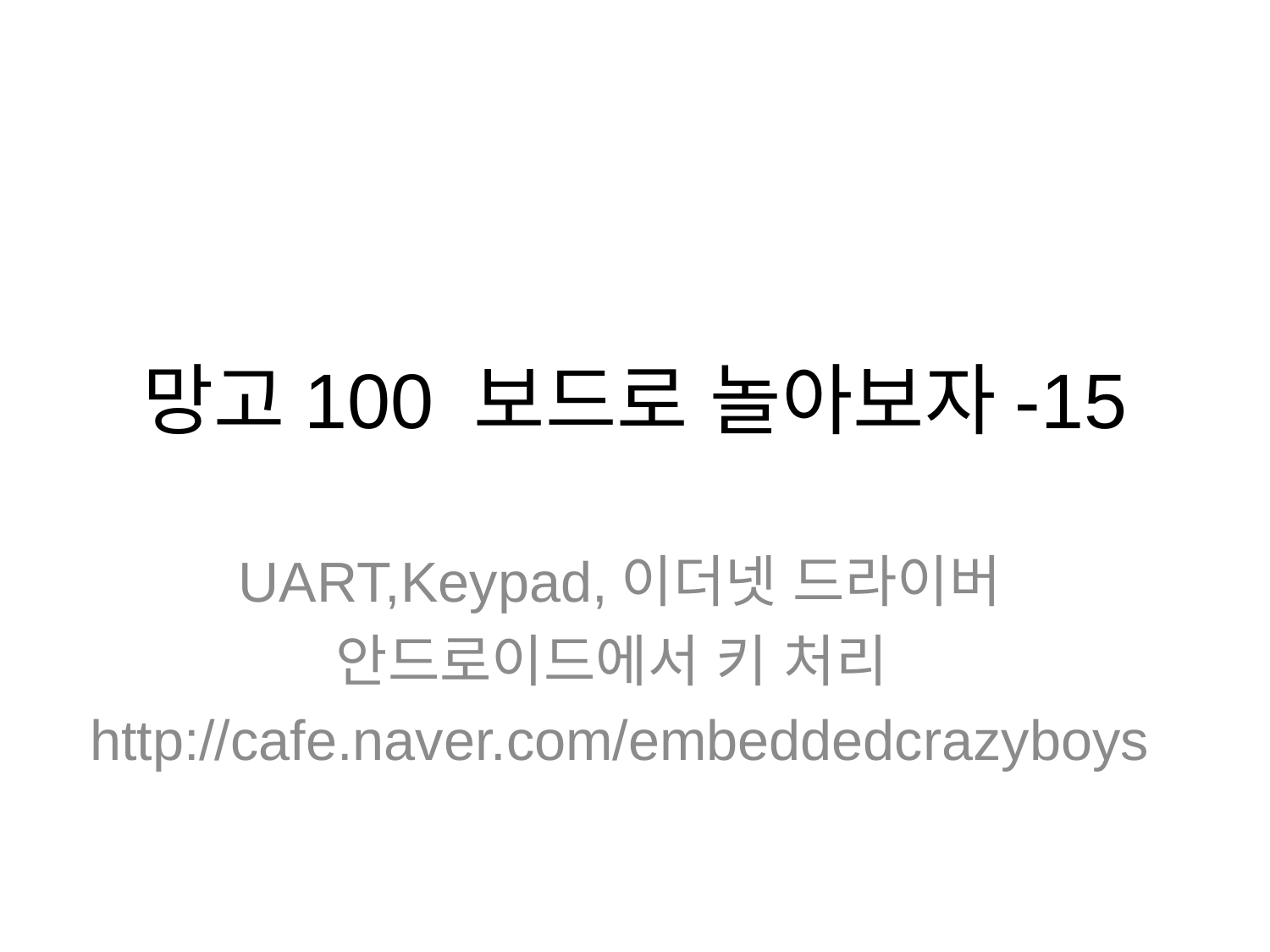

# 망고100 보드로 놀아보자-15
UART,Keypad,이더넷 드라이버
안드로이드에서 키 처리
http://cafe.naver.com/embeddedcrazyboys